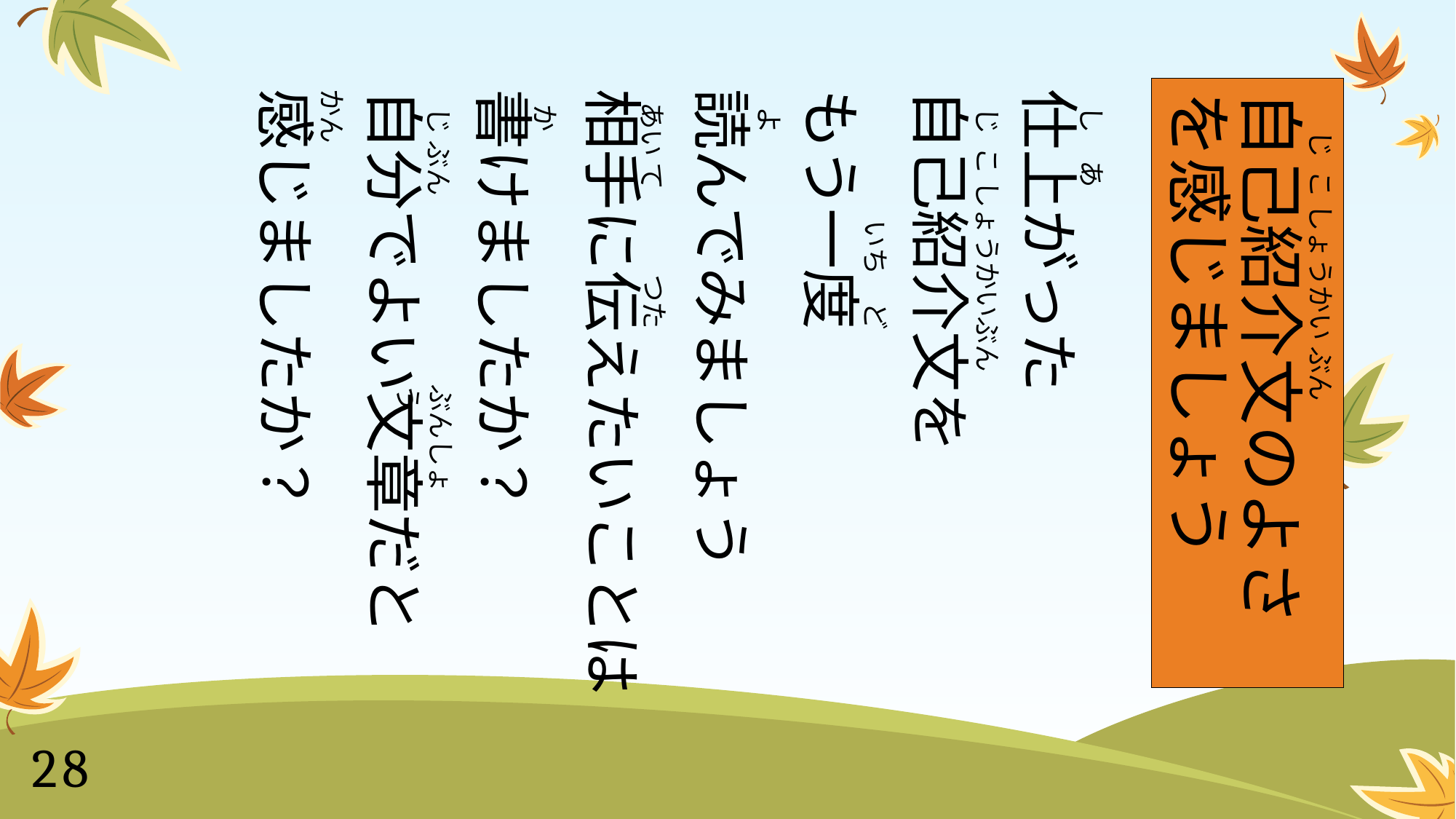

仕上がった
自己紹介文を
もう一度
読んでみましょう
相手に伝えたいことは
書けましたか？
自分でよい文章だと
感じましたか？

自己紹介文のよさを感じましょう
かん

あい て
か
し　あ
よ
じ ぶん
じ  こ しょうかいぶん
じ  こ しょうかい ぶん
いち　ど
つた
ぶんしょう
28